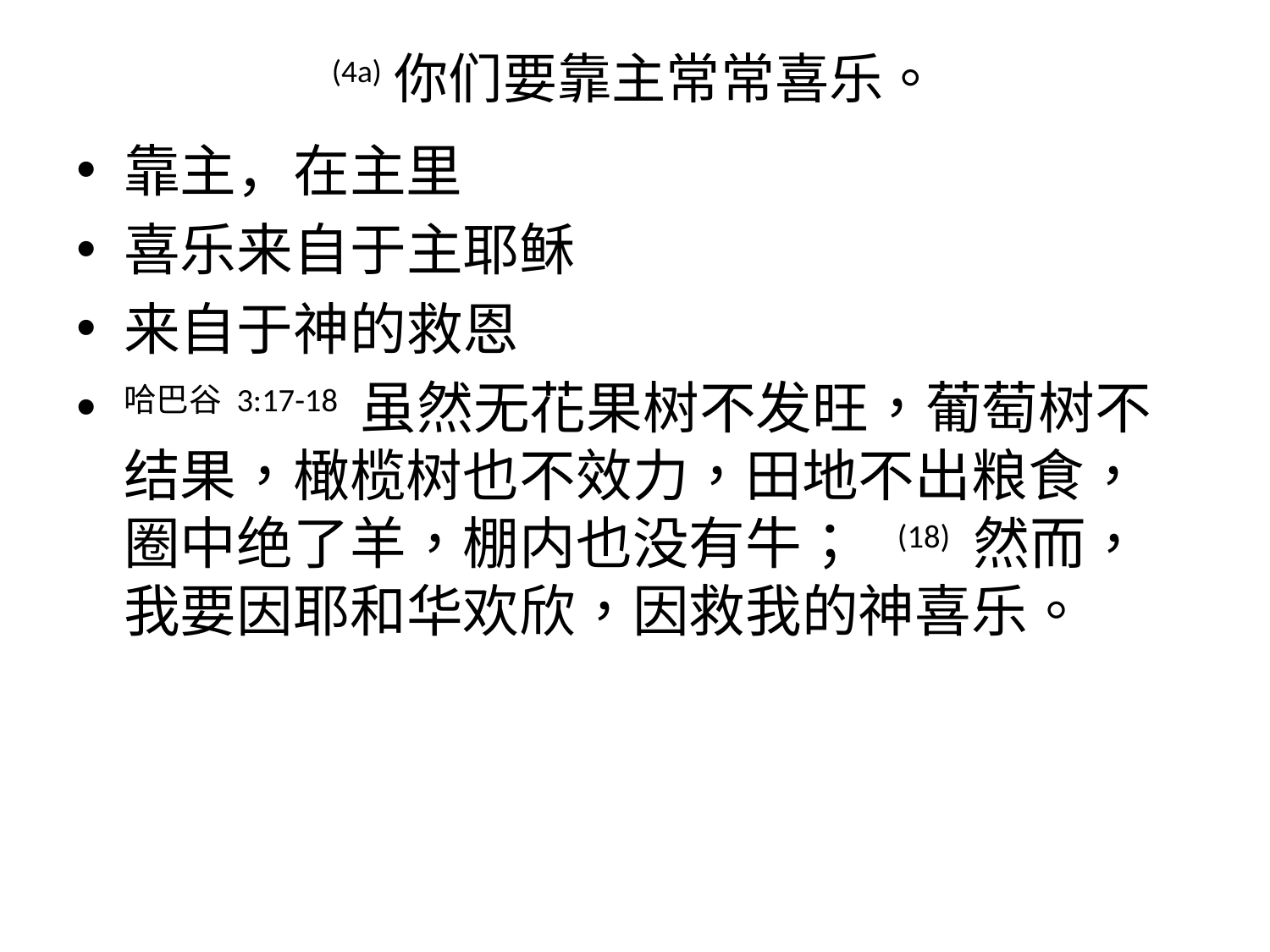

# (4a) 你们要靠主常常喜乐。
靠主，在主里
喜乐来自于主耶稣
来自于神的救恩
哈巴谷 3:17-18  虽然无花果树不发旺，葡萄树不结果，橄榄树也不效力，田地不出粮食，圈中绝了羊，棚内也没有牛；  (18)  然而，我要因耶和华欢欣，因救我的神喜乐。